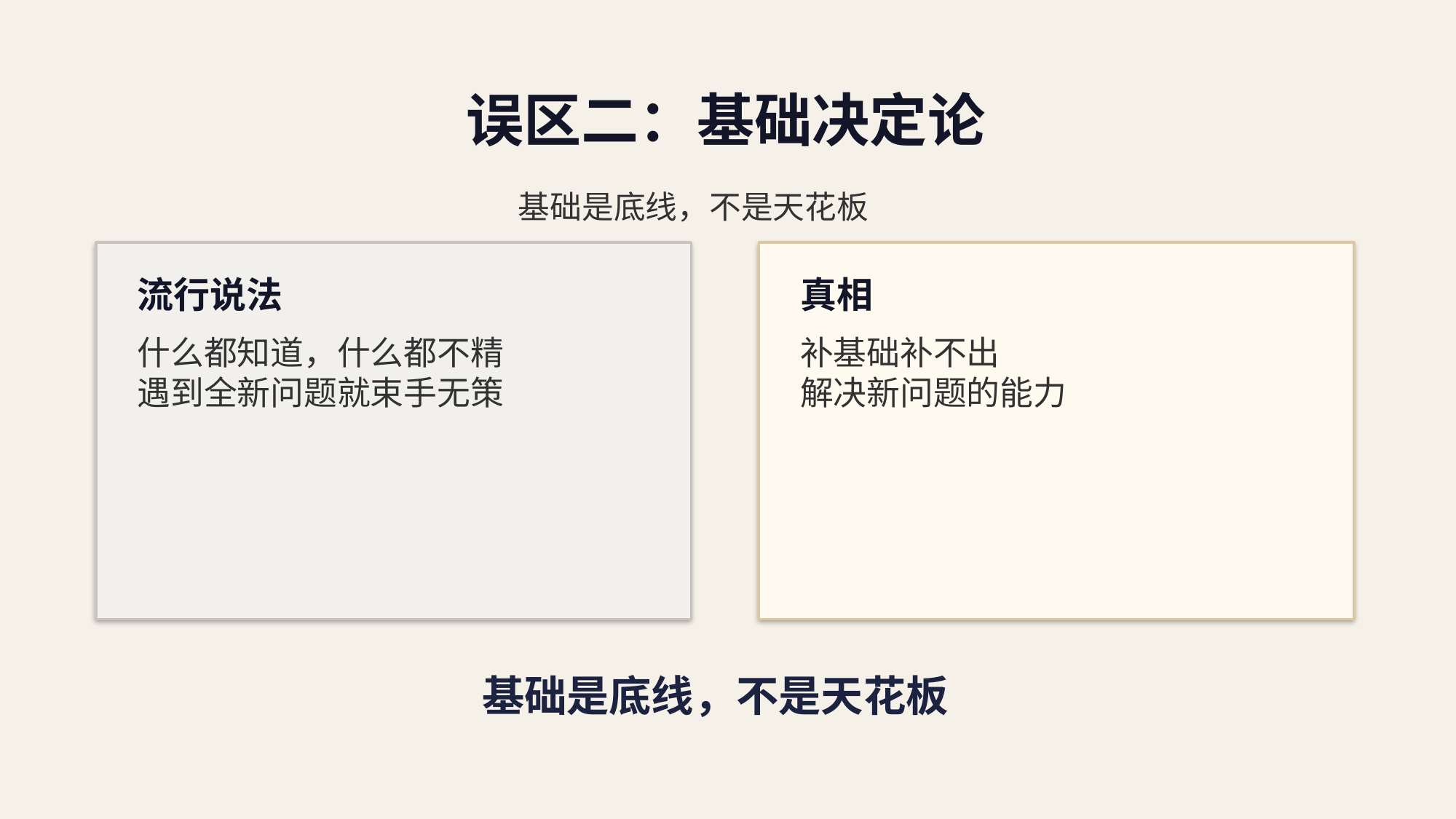

误区二：基础决定论
基础是底线，不是天花板

流行说法
真相
什么都知道，什么都不精
遇到全新问题就束手无策
补基础补不出
解决新问题的能力
基础是底线，不是天花板